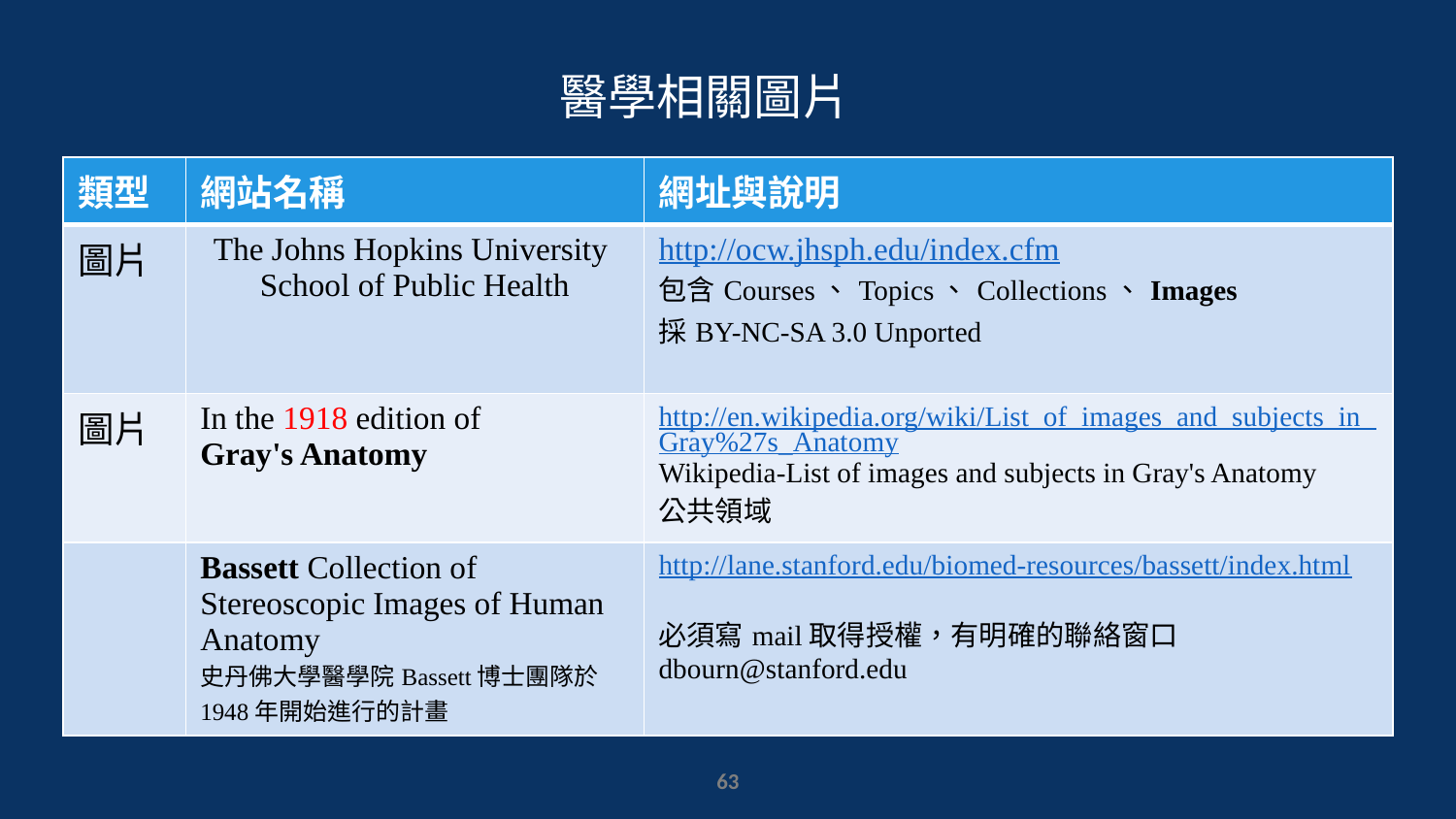

醫學相關圖片
| 類型 | 網站名稱 | 網址與說明 |
| --- | --- | --- |
| 圖片 | The Johns Hopkins University School of Public Health | http://ocw.jhsph.edu/index.cfm 包含Courses、Topics、Collections、Images 採BY-NC-SA 3.0 Unported |
| 圖片 | In the 1918 edition of Gray's Anatomy | http://en.wikipedia.org/wiki/List\_of\_images\_and\_subjects\_in\_Gray%27s\_Anatomy Wikipedia-List of images and subjects in Gray's Anatomy 公共領域 |
|  | Bassett Collection of Stereoscopic Images of Human Anatomy 史丹佛大學醫學院Bassett博士團隊於1948年開始進行的計畫 | http://lane.stanford.edu/biomed-resources/bassett/index.html 必須寫mail取得授權，有明確的聯絡窗口 dbourn@stanford.edu |
63